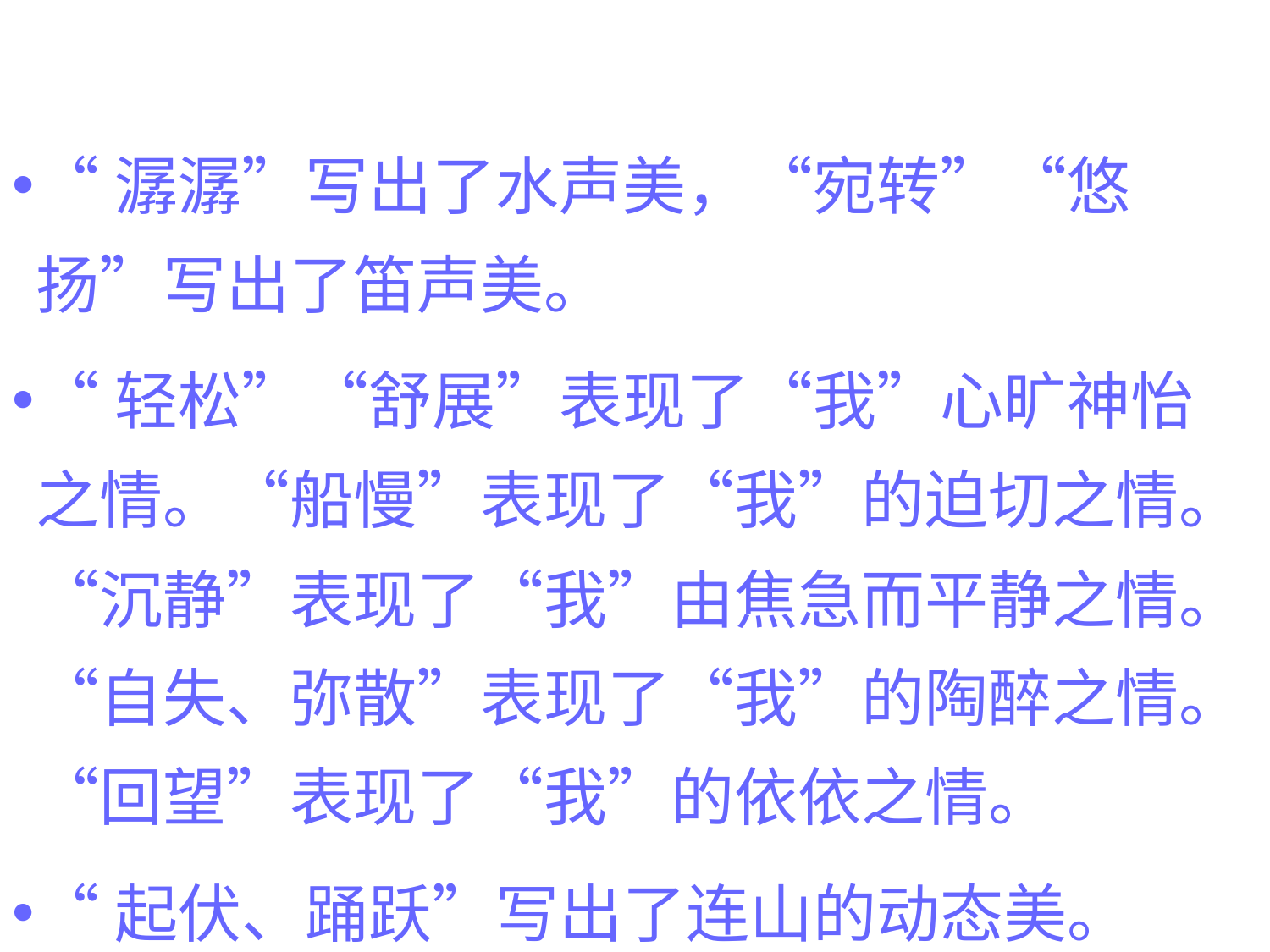

“潺潺”写出了水声美，“宛转”“悠扬”写出了笛声美。
“轻松”“舒展”表现了“我”心旷神怡之情。“船慢”表现了“我”的迫切之情。“沉静”表现了“我”由焦急而平静之情。“自失、弥散”表现了“我”的陶醉之情。“回望”表现了“我”的依依之情。
“起伏、踊跃”写出了连山的动态美。“蹿”“喝彩”分别从正面和侧面写出了船行的轻快美。